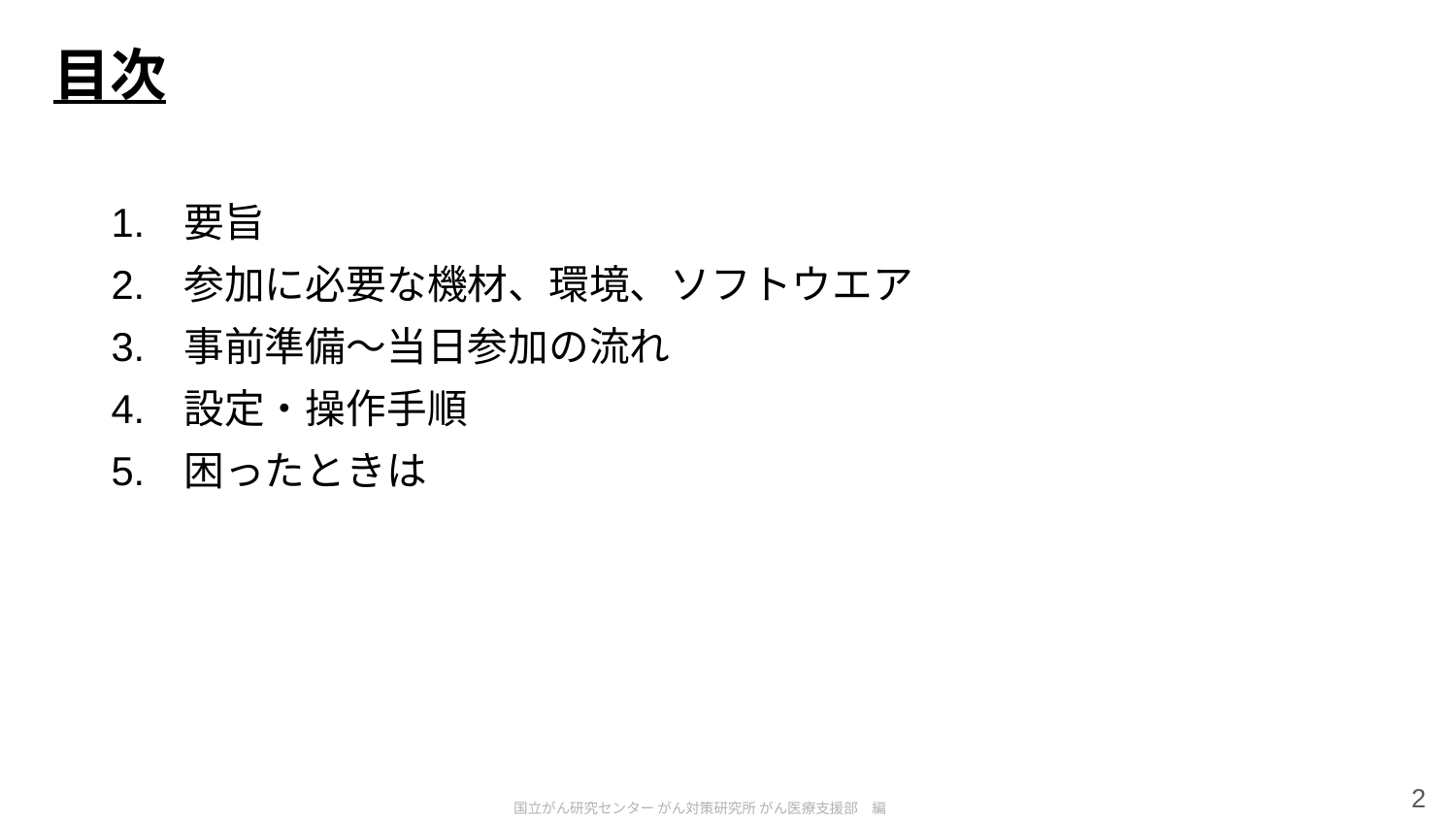

目次
要旨
参加に必要な機材、環境、ソフトウエア
事前準備～当日参加の流れ
設定・操作手順
困ったときは
2
国立がん研究センター がん対策研究所 がん医療支援部　編